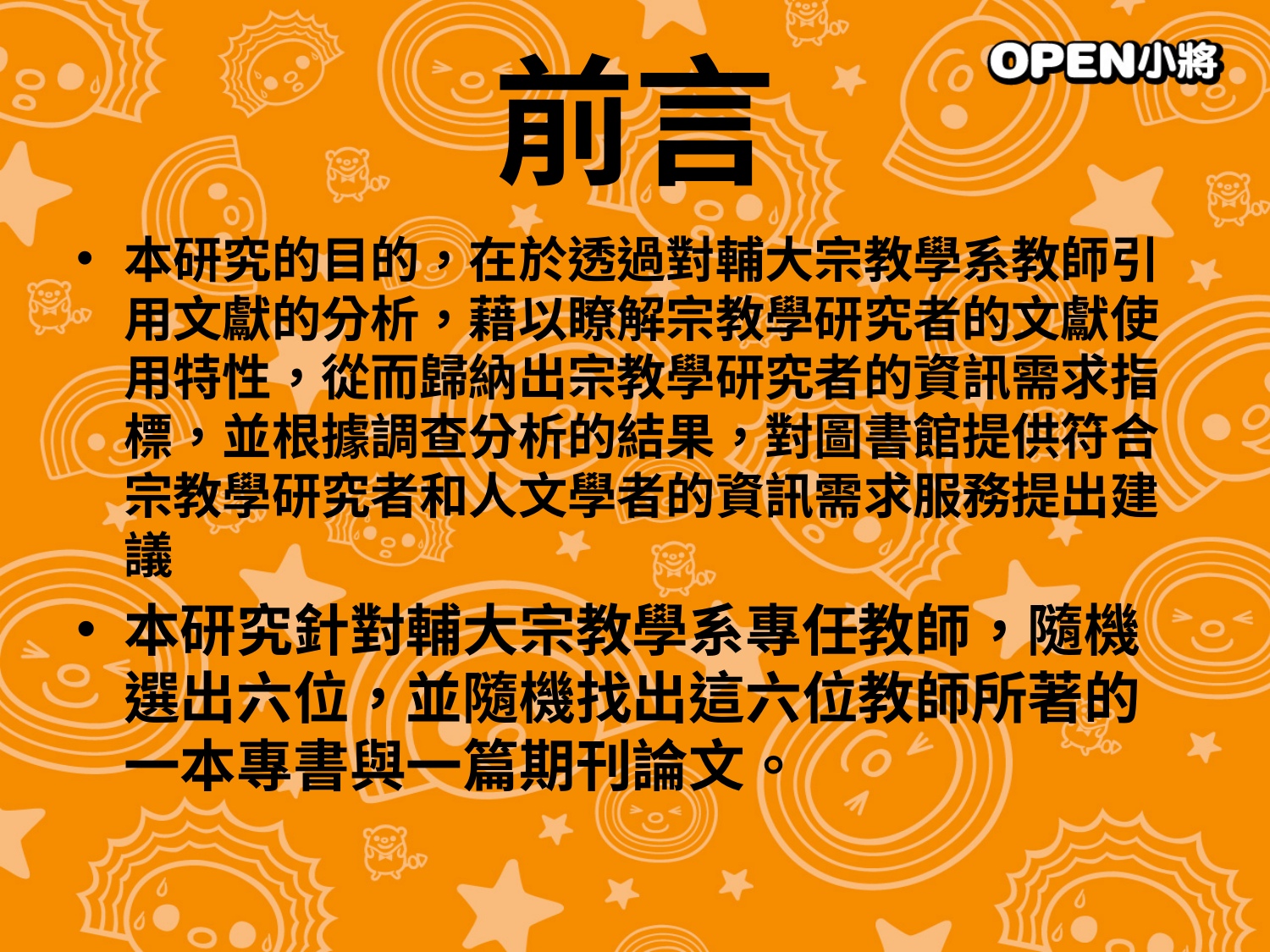

# 前言
本研究的目的，在於透過對輔大宗教學系教師引用文獻的分析，藉以瞭解宗教學研究者的文獻使用特性，從而歸納出宗教學研究者的資訊需求指標，並根據調查分析的結果，對圖書館提供符合宗教學研究者和人文學者的資訊需求服務提出建議
本研究針對輔大宗教學系專任教師，隨機選出六位，並隨機找出這六位教師所著的一本專書與一篇期刊論文。